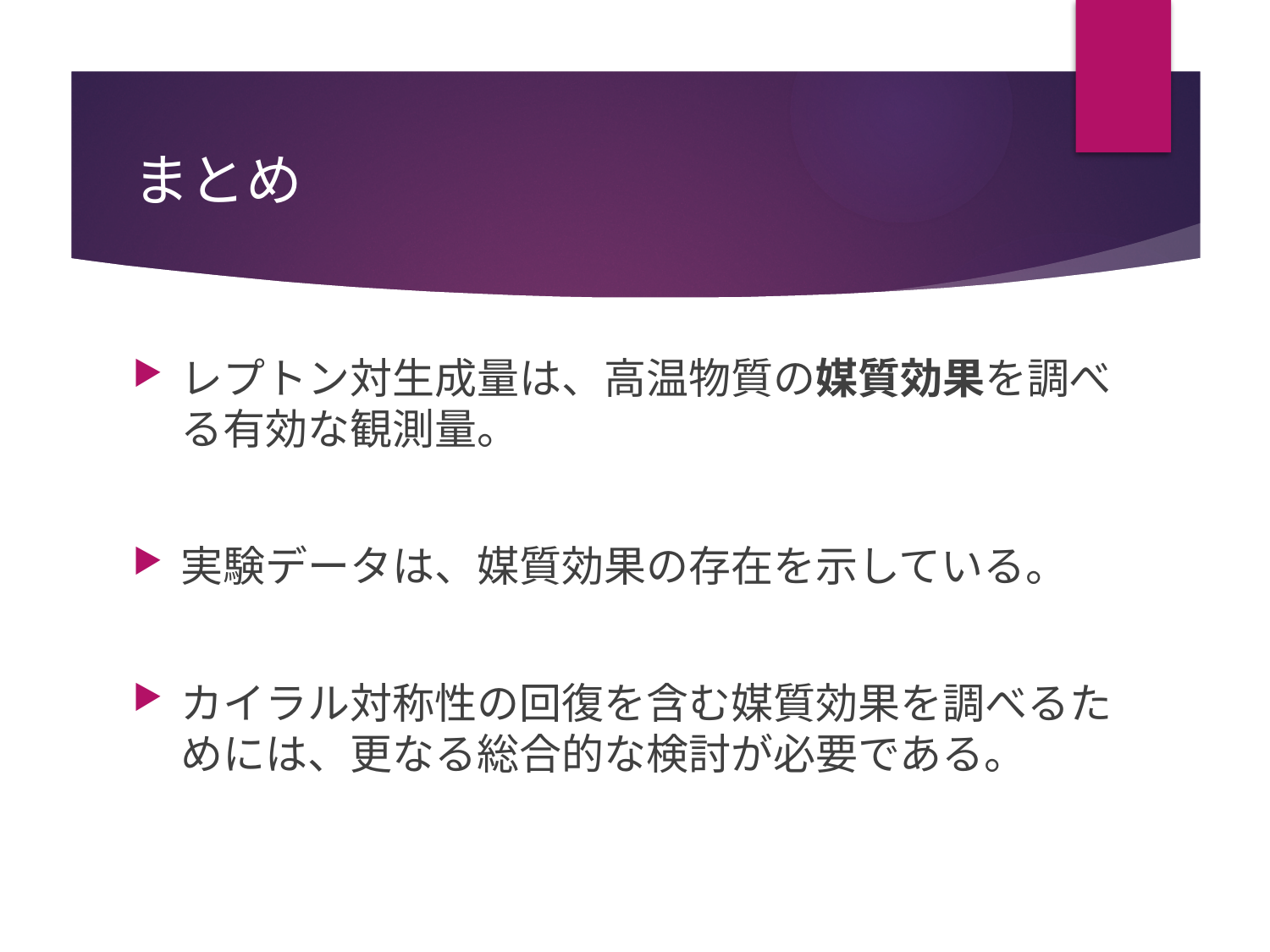

# まとめ
レプトン対生成量は、高温物質の媒質効果を調べる有効な観測量。

実験データは、媒質効果の存在を示している。

カイラル対称性の回復を含む媒質効果を調べるためには、更なる総合的な検討が必要である。